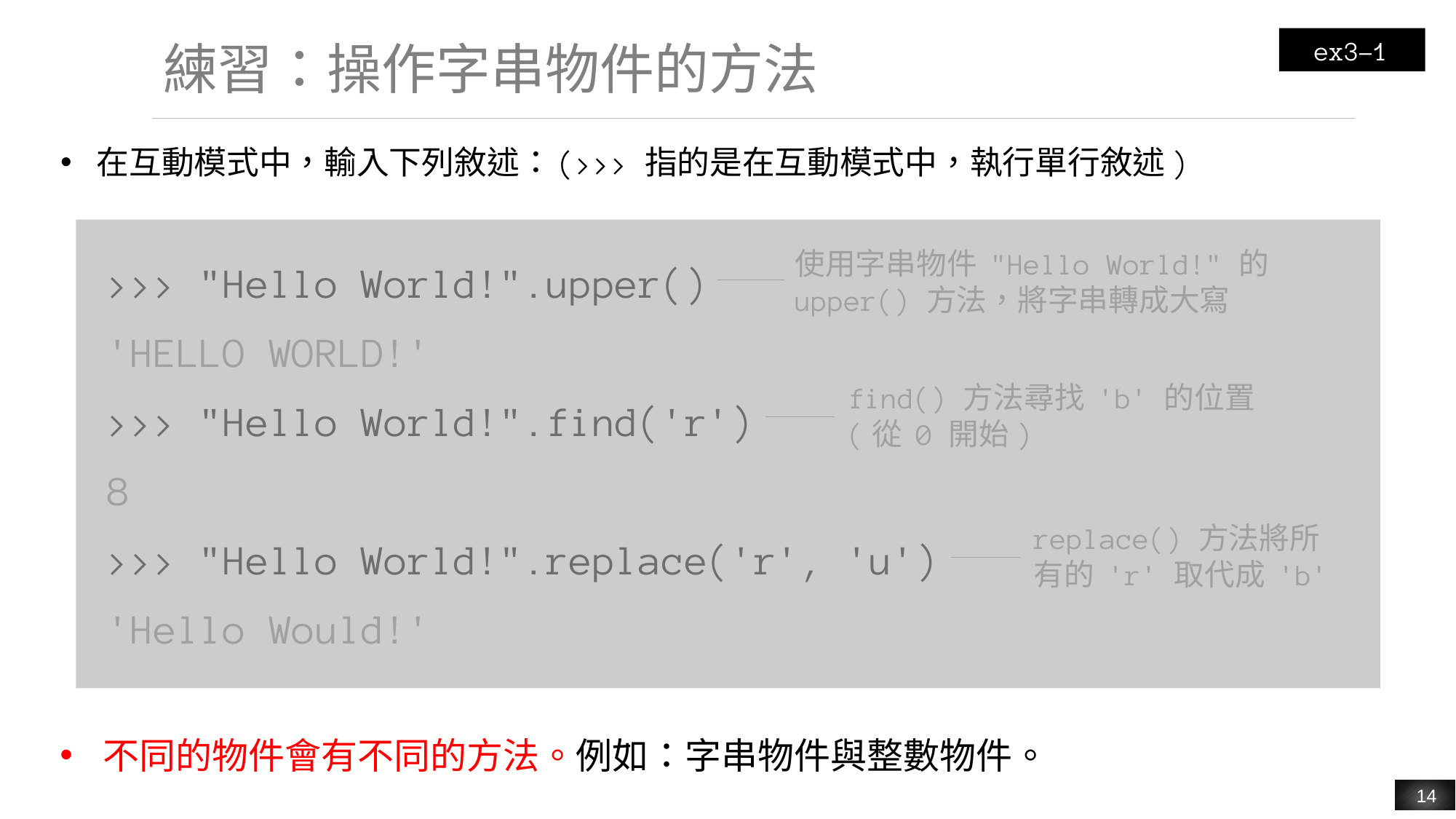

ex3-1
# 練習：操作字串物件的方法
在互動模式中，輸入下列敘述：(>>> 指的是在互動模式中，執行單行敘述)
>>> "Hello World!".upper()
'HELLO WORLD!'
>>> "Hello World!".find('r')
8
>>> "Hello World!".replace('r', 'u')
'Hello Would!'
使用字串物件 "Hello World!" 的 upper() 方法，將字串轉成大寫
find() 方法尋找 'b' 的位置 (從 0 開始)
replace() 方法將所有的 'r' 取代成 'b'
不同的物件會有不同的方法。例如：字串物件與整數物件。